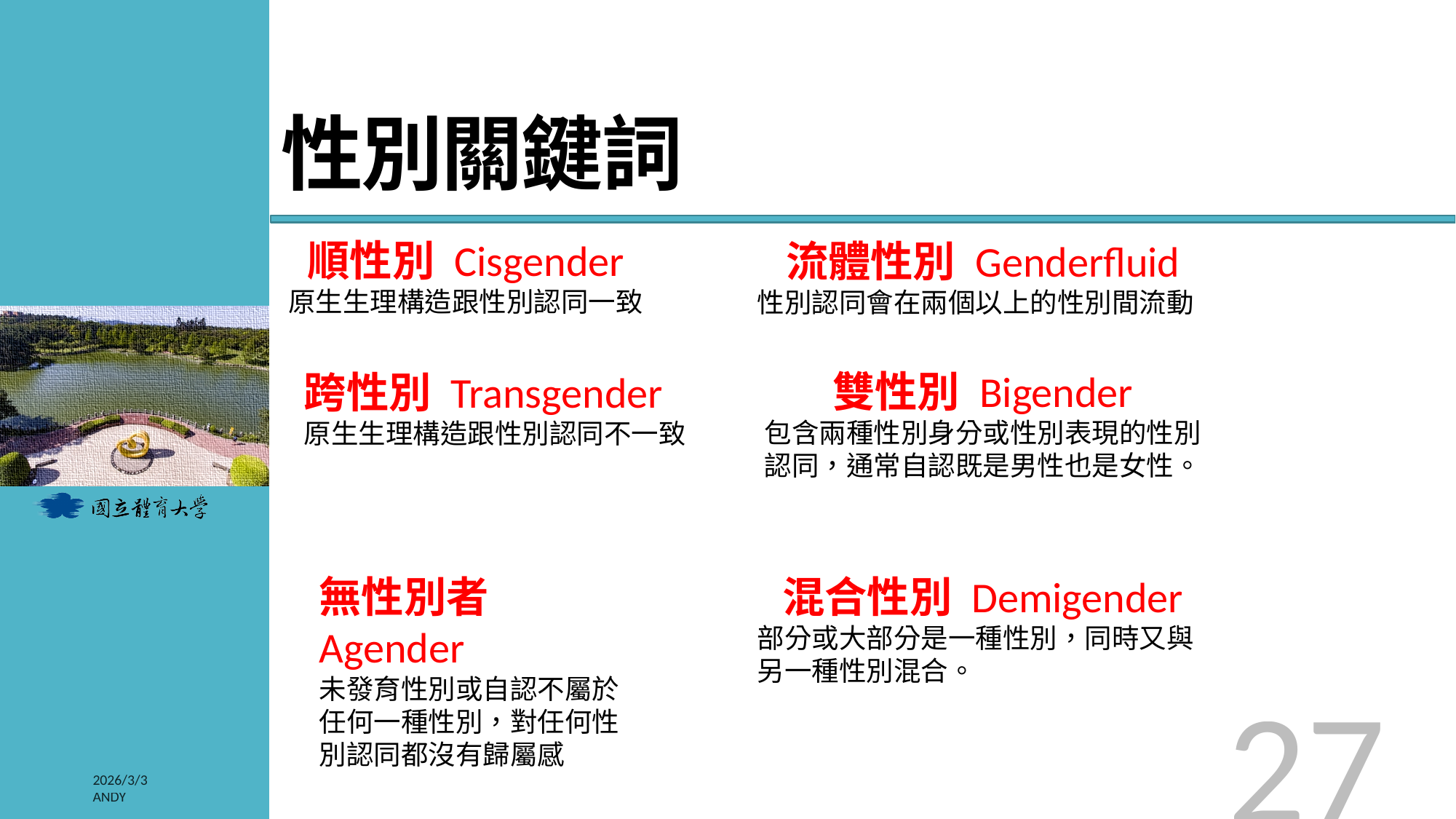

# 性別關鍵詞
順性別 Cisgender
原生生理構造跟性別認同一致
流體性別 Genderfluid
性別認同會在兩個以上的性別間流動

雙性別 Bigender
包含兩種性別身分或性別表現的性別認同，通常自認既是男性也是女性。
跨性別 Transgender
原生生理構造跟性別認同不一致
無性別者 Agender
未發育性別或自認不屬於任何一種性別，對任何性別認同都沒有歸屬感
混合性別 Demigender
部分或大部分是一種性別，同時又與另一種性別混合。
27
2026/3/3
Andy